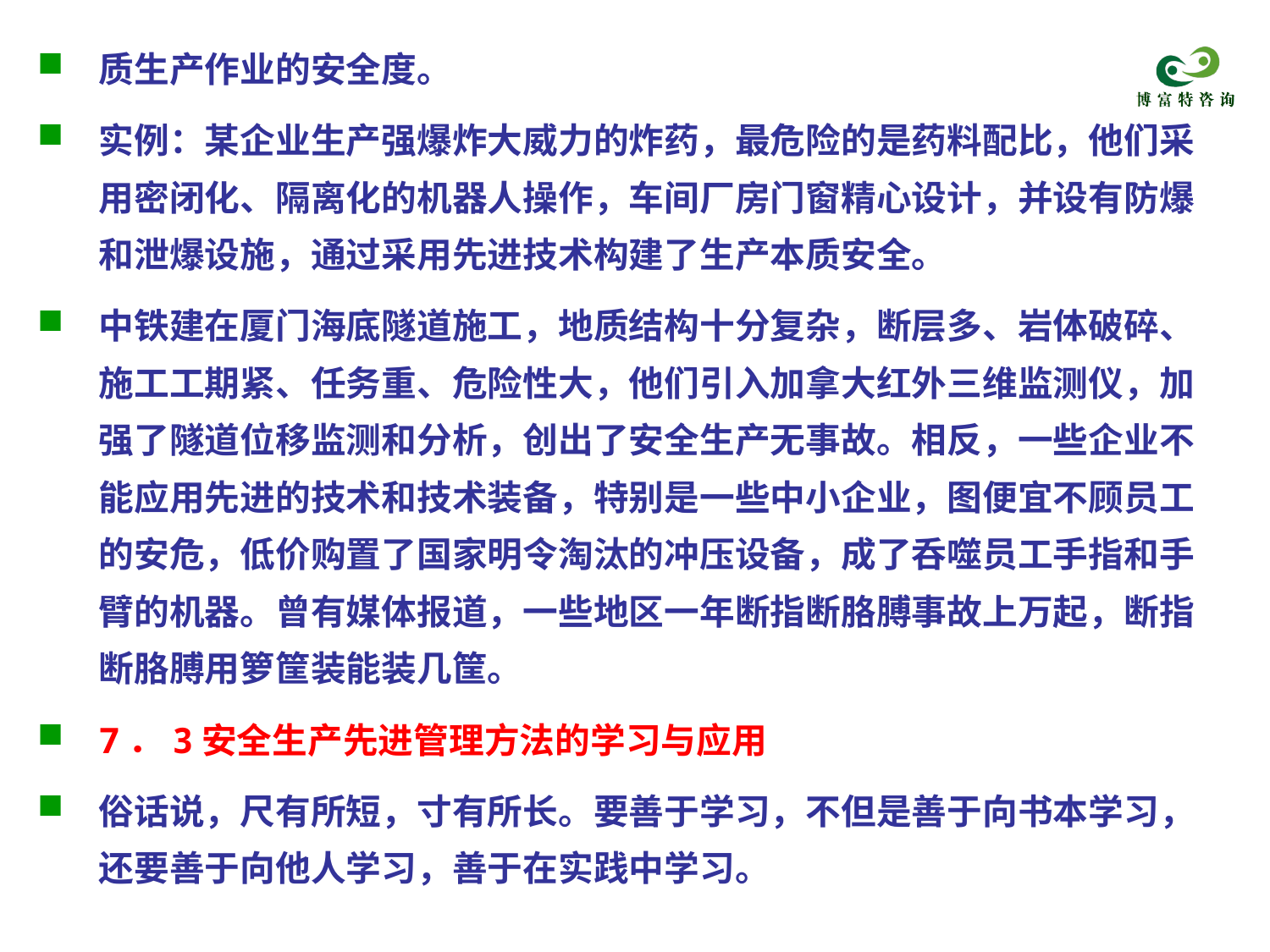

质生产作业的安全度。
实例：某企业生产强爆炸大威力的炸药，最危险的是药料配比，他们采用密闭化、隔离化的机器人操作，车间厂房门窗精心设计，并设有防爆和泄爆设施，通过采用先进技术构建了生产本质安全。
中铁建在厦门海底隧道施工，地质结构十分复杂，断层多、岩体破碎、施工工期紧、任务重、危险性大，他们引入加拿大红外三维监测仪，加强了隧道位移监测和分析，创出了安全生产无事故。相反，一些企业不能应用先进的技术和技术装备，特别是一些中小企业，图便宜不顾员工的安危，低价购置了国家明令淘汰的冲压设备，成了呑噬员工手指和手臂的机器。曾有媒体报道，一些地区一年断指断胳膊事故上万起，断指断胳膊用箩筐装能装几筐。
7．3安全生产先进管理方法的学习与应用
俗话说，尺有所短，寸有所长。要善于学习，不但是善于向书本学习，还要善于向他人学习，善于在实践中学习。